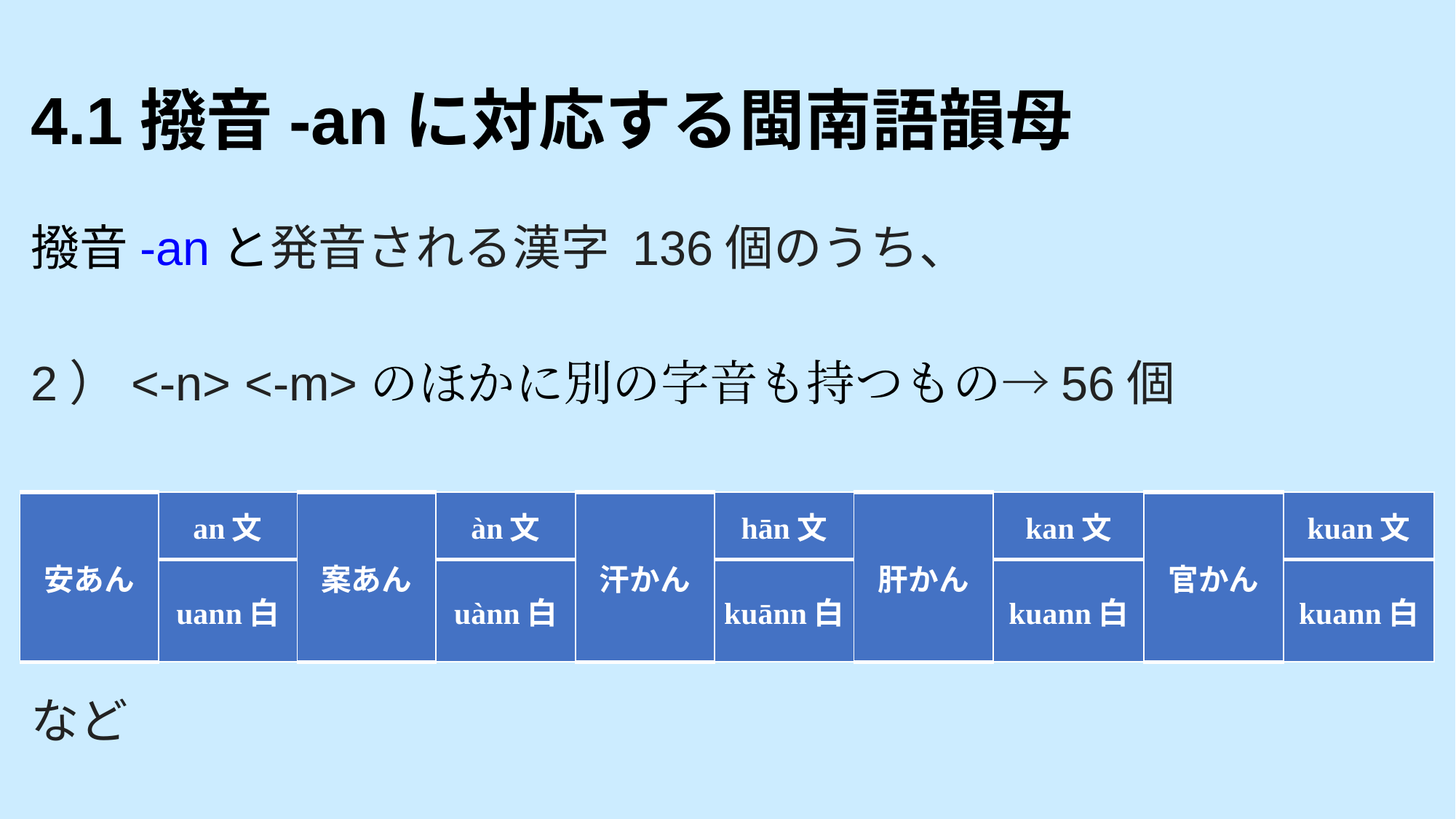

# 4.1撥音-anに対応する閩南語韻母
撥音-anと発音される漢字 136個のうち、

2） <-n> <-m>のほかに別の字音も持つもの→56個

など

| 安あん | an文 | 案あん | àn文 | 汗かん | hān文 | 肝かん | kan文 | 官かん | kuan文 |
| --- | --- | --- | --- | --- | --- | --- | --- | --- | --- |
|  | uann白 |  | uànn白 |  | kuānn白 |  | kuann白 |  | kuann白 |